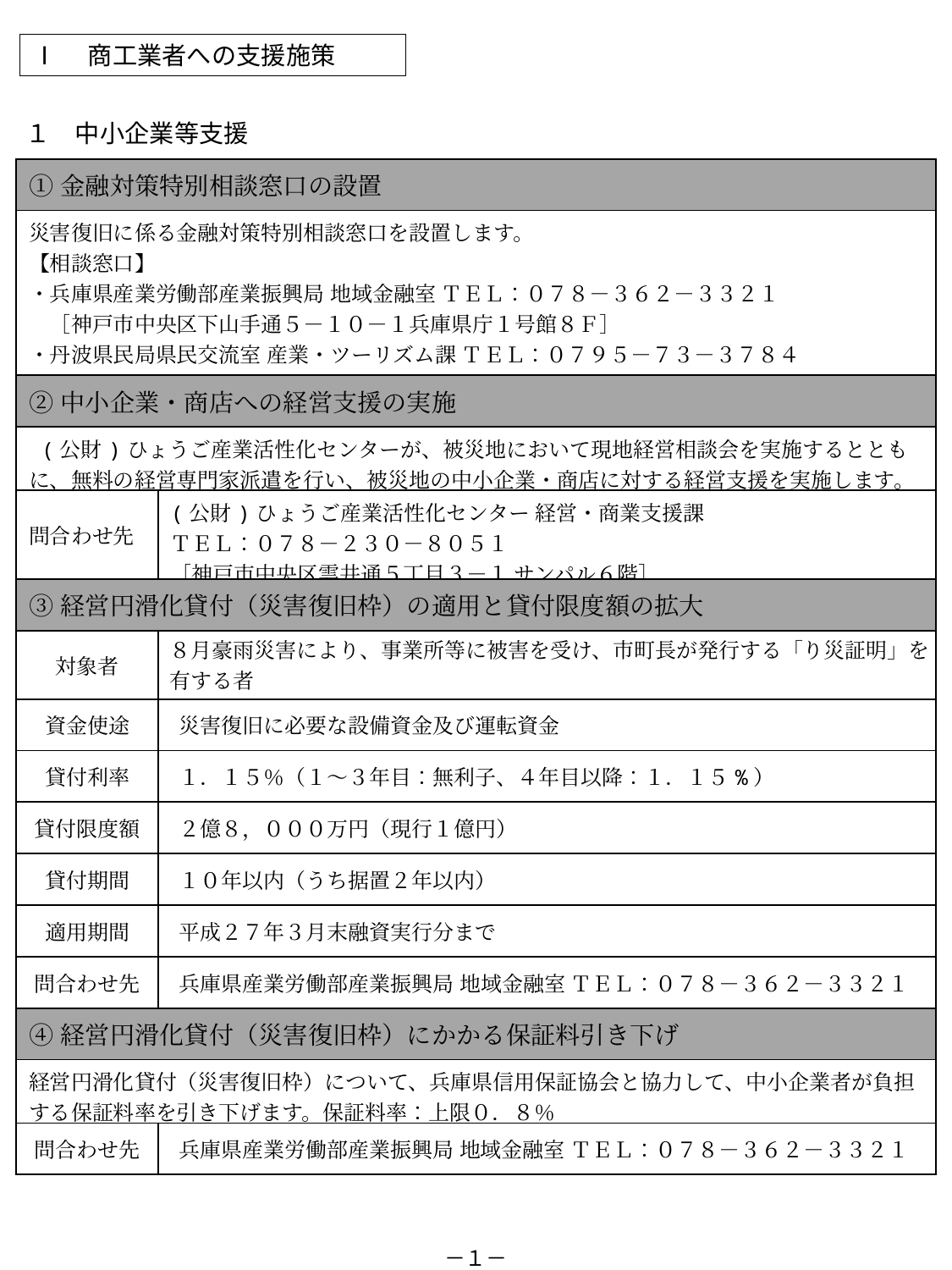

Ⅰ　商工業者への支援施策
１　中小企業等支援
| ①金融対策特別相談窓口の設置 |  |
| --- | --- |
| 災害復旧に係る金融対策特別相談窓口を設置します。 【相談窓口】 ・兵庫県産業労働部産業振興局 地域金融室 ＴＥＬ：０７８－３６２－３３２１ 　［神戸市中央区下山手通５－１０－１兵庫県庁１号館８Ｆ］ ・丹波県民局県民交流室 産業・ツーリズム課 ＴＥＬ：０７９５－７３－３７８４ 　［丹波市柏原町柏原６８８］ |  |
| ②中小企業・商店への経営支援の実施 |  |
| (公財)ひょうご産業活性化センターが、被災地において現地経営相談会を実施するとともに、無料の経営専門家派遣を行い、被災地の中小企業・商店に対する経営支援を実施します。 |  |
| 問合わせ先 | (公財)ひょうご産業活性化センター 経営・商業支援課 ＴＥＬ：０７８－２３０－８０５１ ［神戸市中央区雲井通５丁目３－１ サンパル６階］ |
| ③経営円滑化貸付（災害復旧枠）の適用と貸付限度額の拡大 |  |
| 対象者 | ８月豪雨災害により、事業所等に被害を受け、市町長が発行する「り災証明」を 有する者 |
| 資金使途 | 災害復旧に必要な設備資金及び運転資金 |
| 貸付利率 | １．１５％（１～３年目：無利子、４年目以降：１．１５%） |
| 貸付限度額 | ２億８，０００万円（現行１億円） |
| 貸付期間 | １０年以内（うち据置２年以内） |
| 適用期間 | 平成２７年３月末融資実行分まで |
| 問合わせ先 | 兵庫県産業労働部産業振興局 地域金融室 ＴＥＬ：０７８－３６２－３３２１ |
| ④経営円滑化貸付（災害復旧枠）にかかる保証料引き下げ |  |
| 経営円滑化貸付（災害復旧枠）について、兵庫県信用保証協会と協力して、中小企業者が負担する保証料率を引き下げます。保証料率：上限０．８％ |  |
| 問合わせ先 | 兵庫県産業労働部産業振興局 地域金融室 ＴＥＬ：０７８－３６２－３３２１ |
－１－